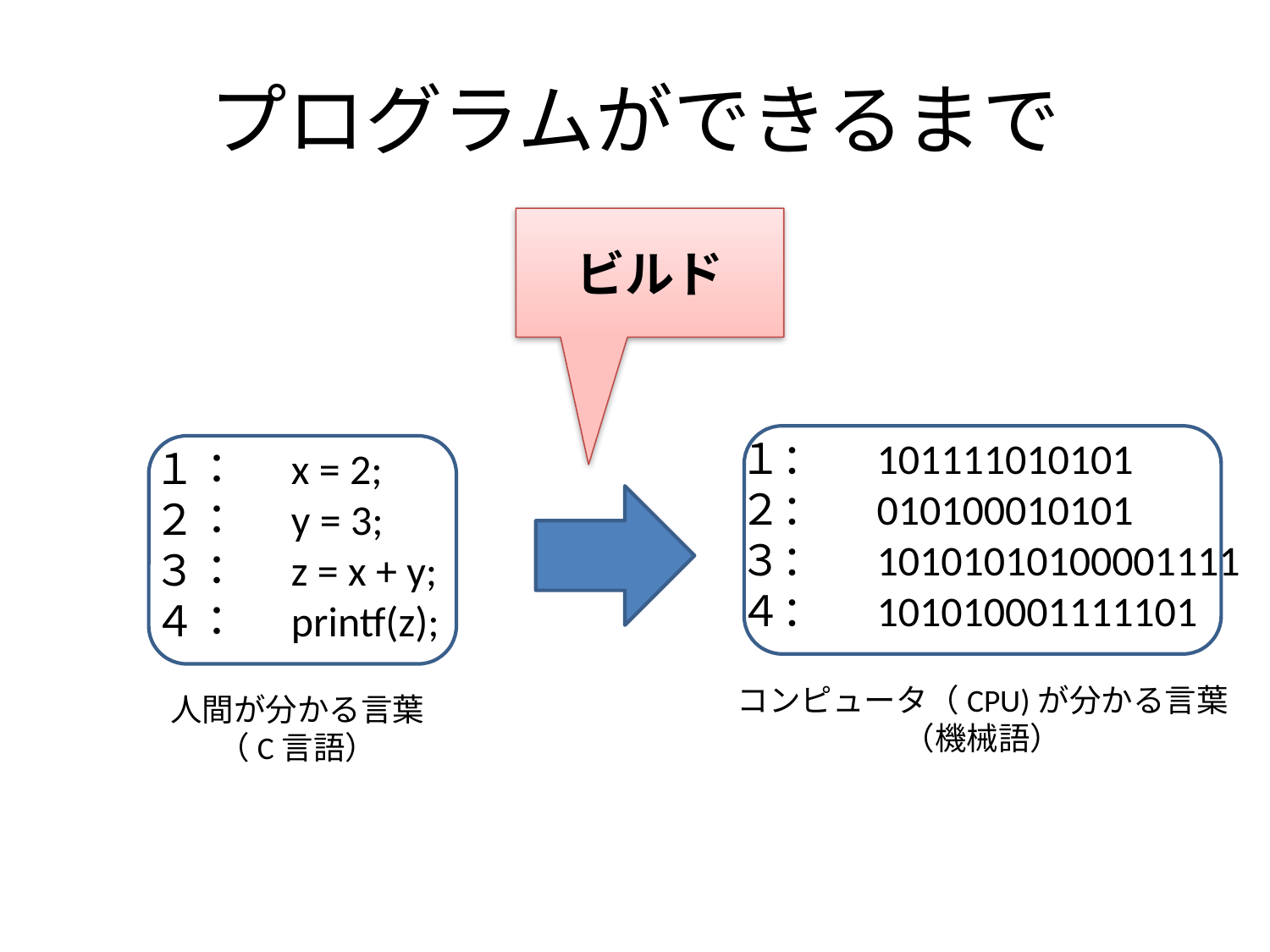

# プログラムができるまで
ビルド

１：　101111010101
２：　010100010101
３：　10101010100001111
４：　101010001111101

１：　x = 2;
２：　y = 3;
３：　z = x + y;
４：　printf(z);

コンピュータ（CPU)が分かる言葉
（機械語）
人間が分かる言葉
（C言語）
人間が分かる言葉
（日本語）